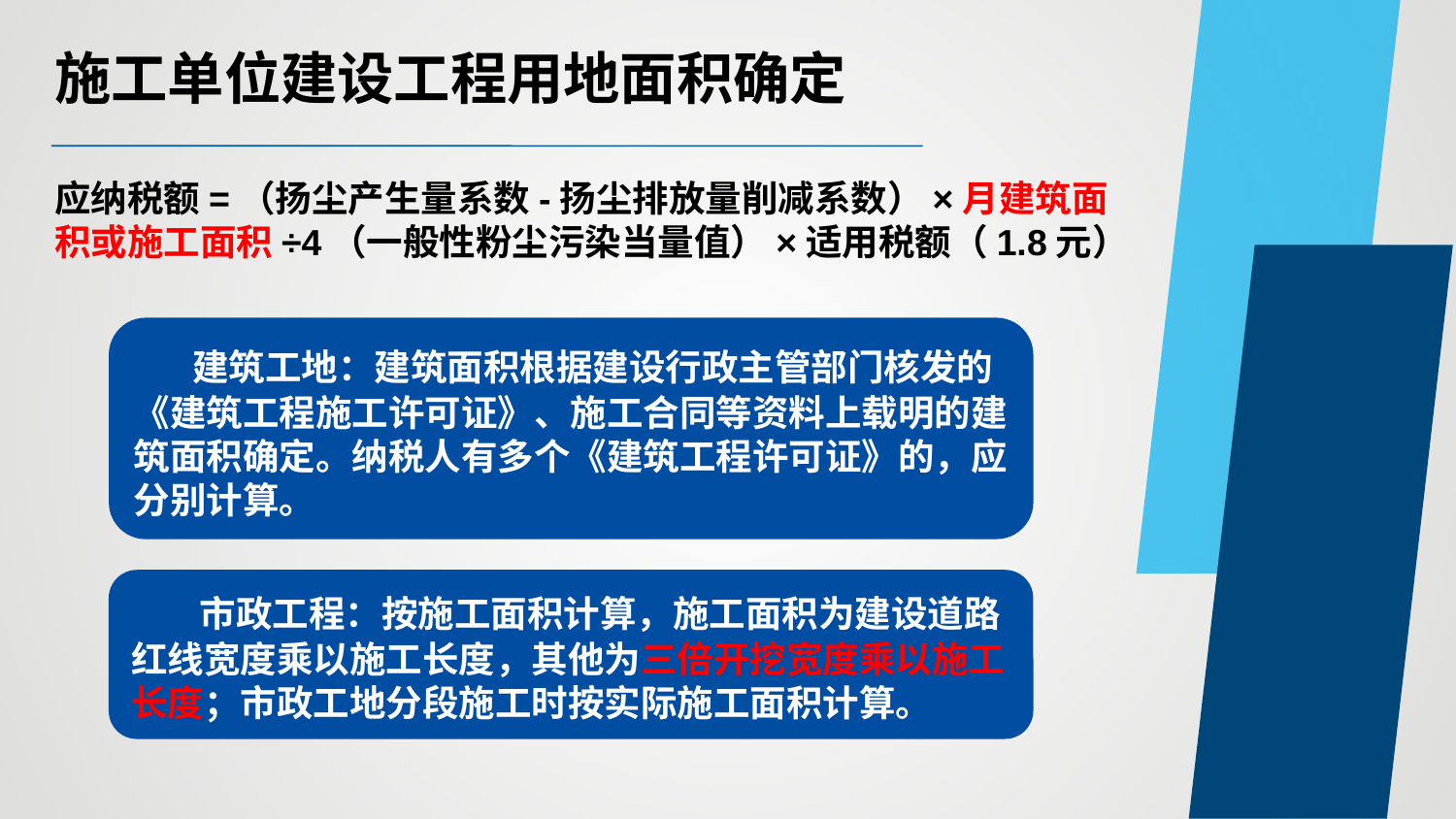

# 施工单位建设工程用地面积确定

应纳税额=（扬尘产生量系数-扬尘排放量削减系数）×月建筑面积或施工面积÷4（一般性粉尘污染当量值）×适用税额（1.8元）
     建筑工地：建筑面积根据建设行政主管部门核发的《建筑工程施工许可证》、施工合同等资料上载明的建筑面积确定。纳税人有多个《建筑工程许可证》的，应分别计算。
      市政工程：按施工面积计算，施工面积为建设道路红线宽度乘以施工长度，其他为三倍开挖宽度乘以施工长度；市政工地分段施工时按实际施工面积计算。